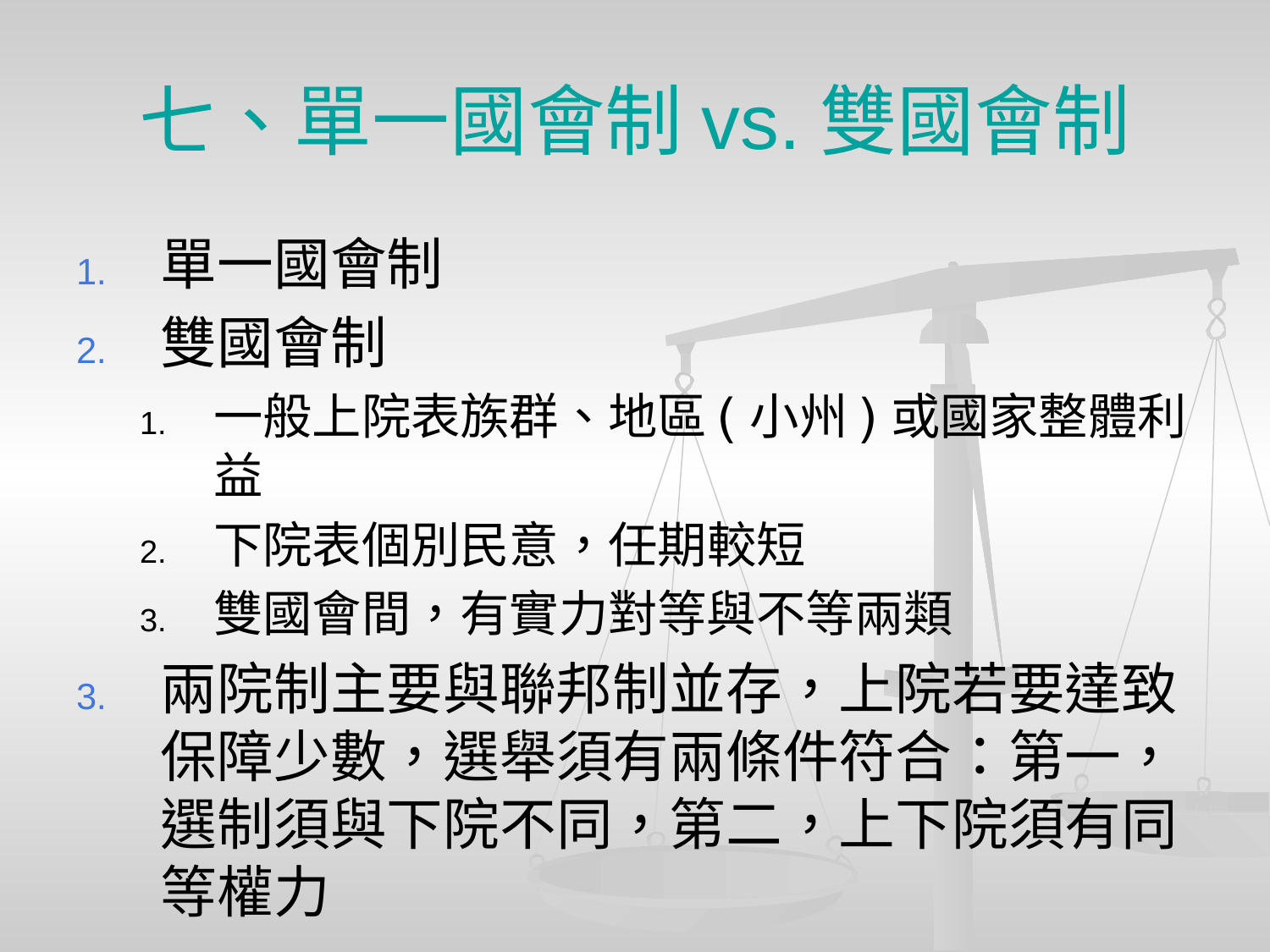

# 七、單一國會制vs.雙國會制
單一國會制
雙國會制
一般上院表族群、地區(小州)或國家整體利益
下院表個別民意，任期較短
雙國會間，有實力對等與不等兩類
兩院制主要與聯邦制並存，上院若要達致保障少數，選舉須有兩條件符合：第一，選制須與下院不同，第二，上下院須有同等權力